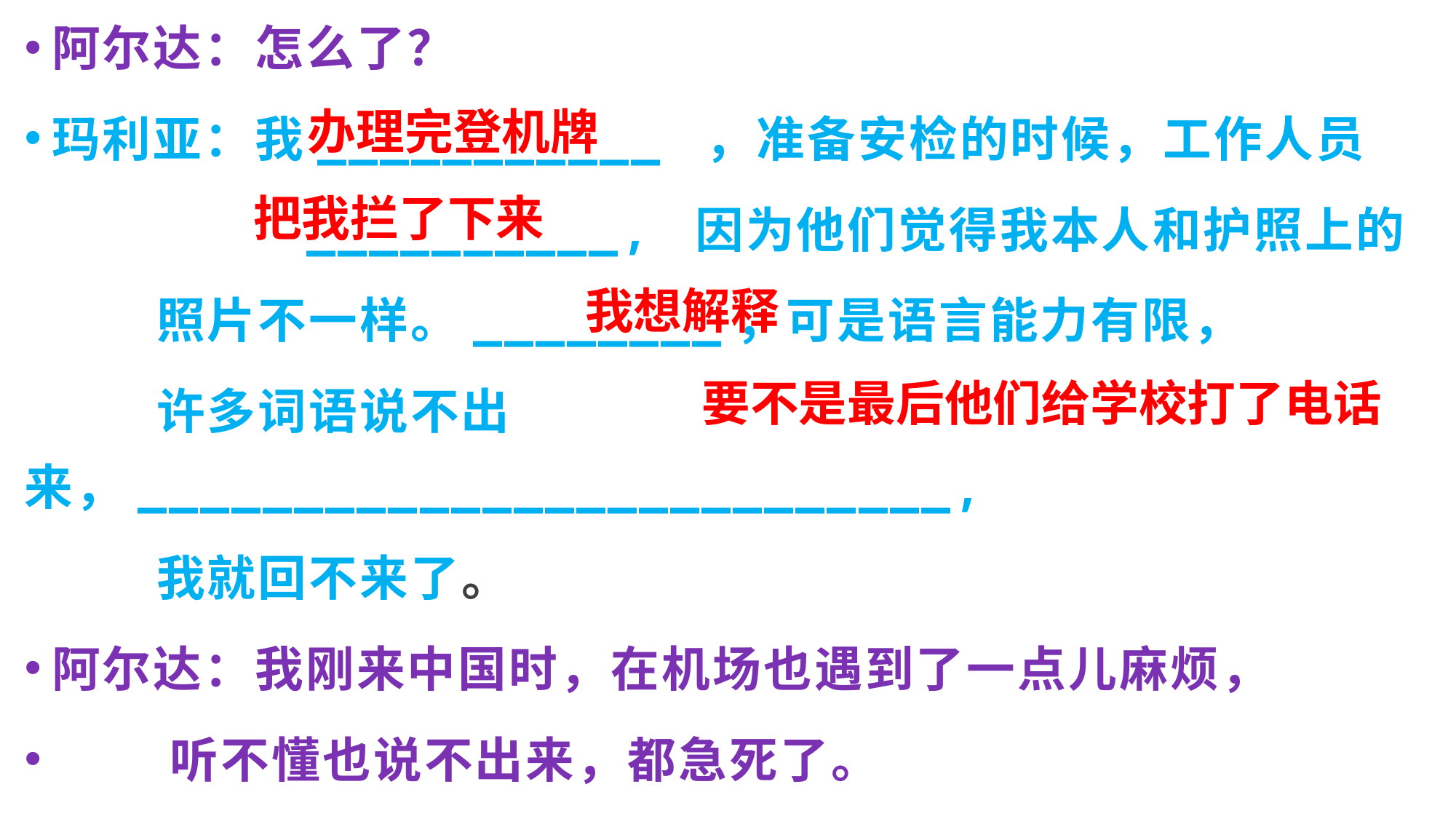

阿尔达：怎么了？
玛利亚：我___________ ，准备安检的时候，工作人员
         __________, 因为他们觉得我本人和护照上的
         照片不一样。________，可是语言能力有限，
         许多词语说不出来，__________________________,
         我就回不来了。
阿尔达：我刚来中国时，在机场也遇到了一点儿麻烦，
        听不懂也说不出来，都急死了。
玛利亚：是啊，这样看来，真得好好学习汉语。

办理完登机牌
把我拦了下来
我想解释
要不是最后他们给学校打了电话